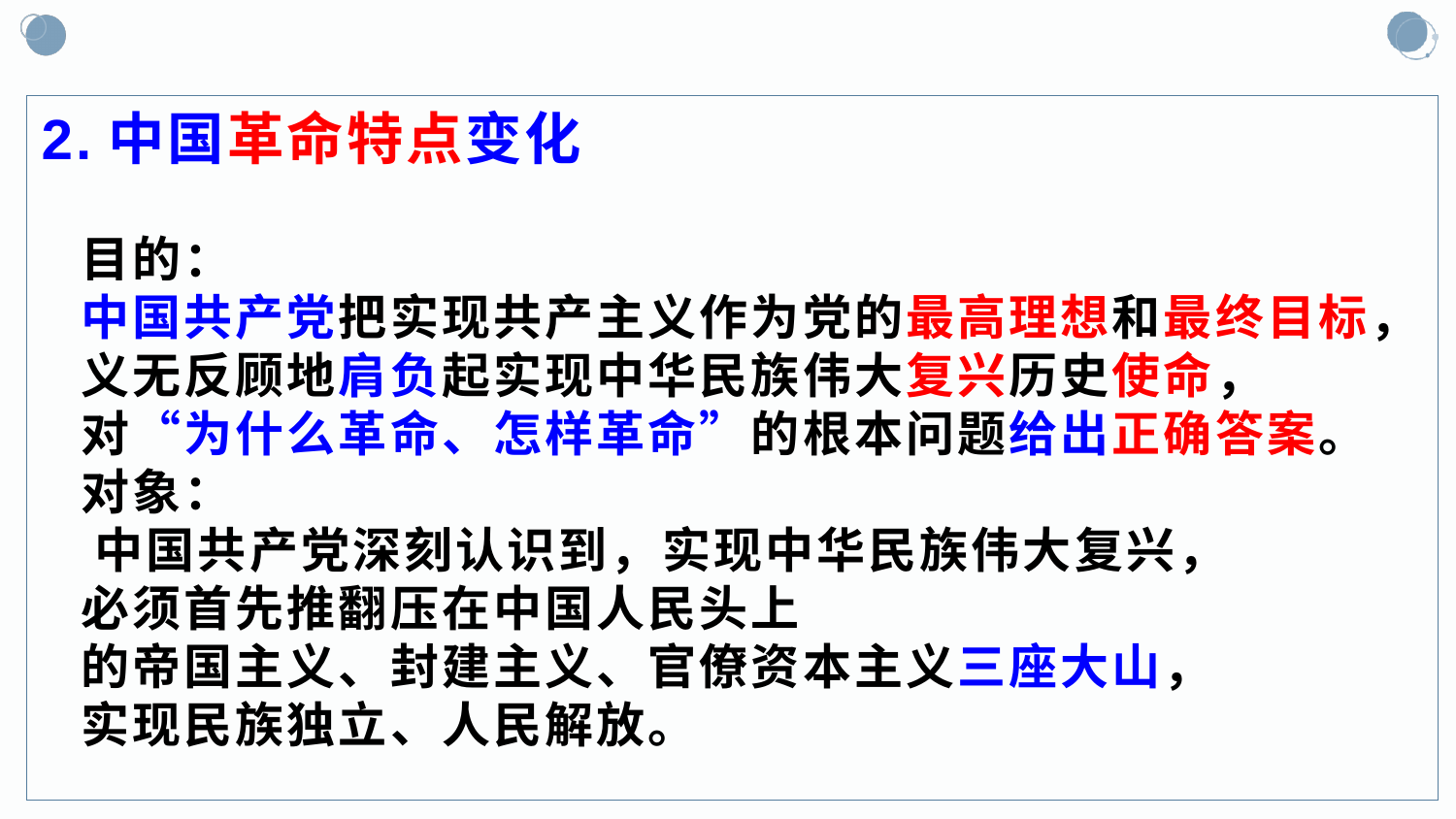

2.中国革命特点变化

  目的：
  中国共产党把实现共产主义作为党的最高理想和最终目标，
  义无反顾地肩负起实现中华民族伟大复兴历史使命，
  对“为什么革命、怎样革命”的根本问题给出正确答案。
  对象：
   中国共产党深刻认识到，实现中华民族伟大复兴，
  必须首先推翻压在中国人民头上
  的帝国主义、封建主义、官僚资本主义三座大山，
  实现民族独立、人民解放。